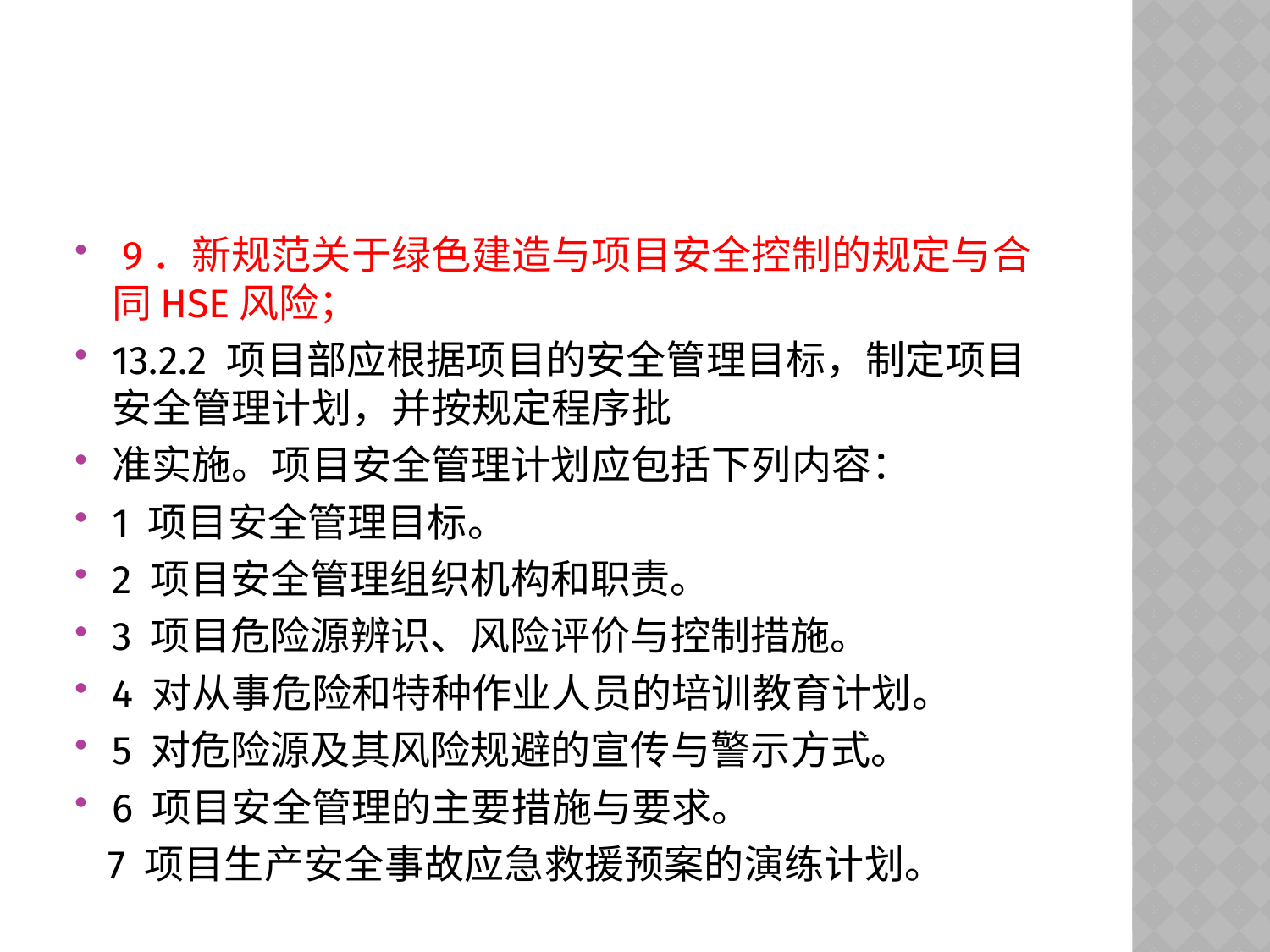

#
 9．新规范关于绿色建造与项目安全控制的规定与合同HSE风险；
13.2.2 项目部应根据项目的安全管理目标，制定项目安全管理计划，并按规定程序批
准实施。项目安全管理计划应包括下列内容：
1 项目安全管理目标。
2 项目安全管理组织机构和职责。
3 项目危险源辨识、风险评价与控制措施。
4 对从事危险和特种作业人员的培训教育计划。
5 对危险源及其风险规避的宣传与警示方式。
6 项目安全管理的主要措施与要求。
   7 项目生产安全事故应急救援预案的演练计划。